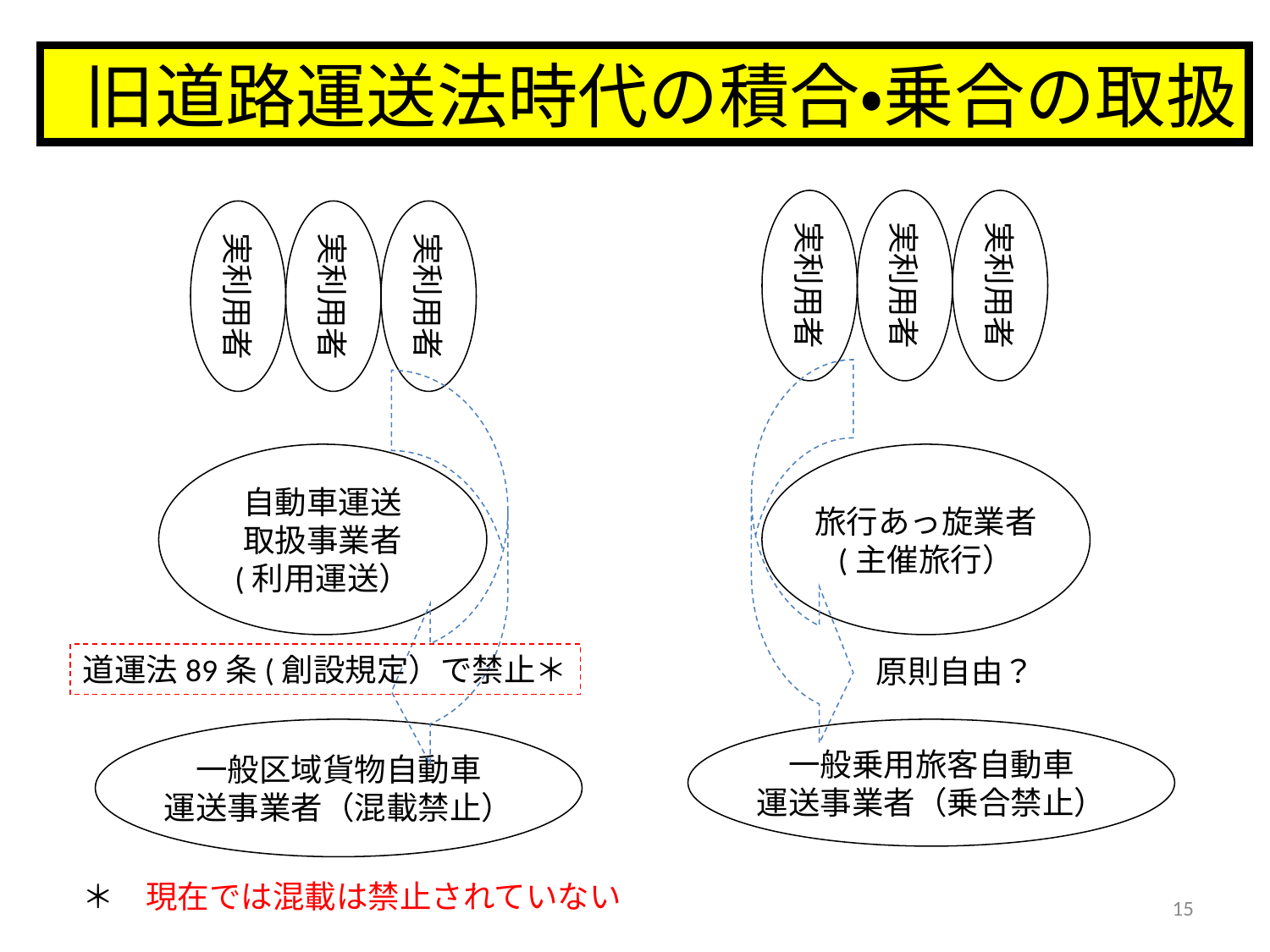

旧道路運送法時代の積合・乗合の取扱
実利用者
実利用者
実利用者
実利用者
実利用者
実利用者

自動車運送
取扱事業者
(利用運送）
旅行あっ旋業者
(主催旅行）
道運法89条(創設規定）で禁止＊
原則自由？
一般区域貨物自動車
運送事業者（混載禁止）
一般乗用旅客自動車
運送事業者（乗合禁止）
＊　現在では混載は禁止されていない
15